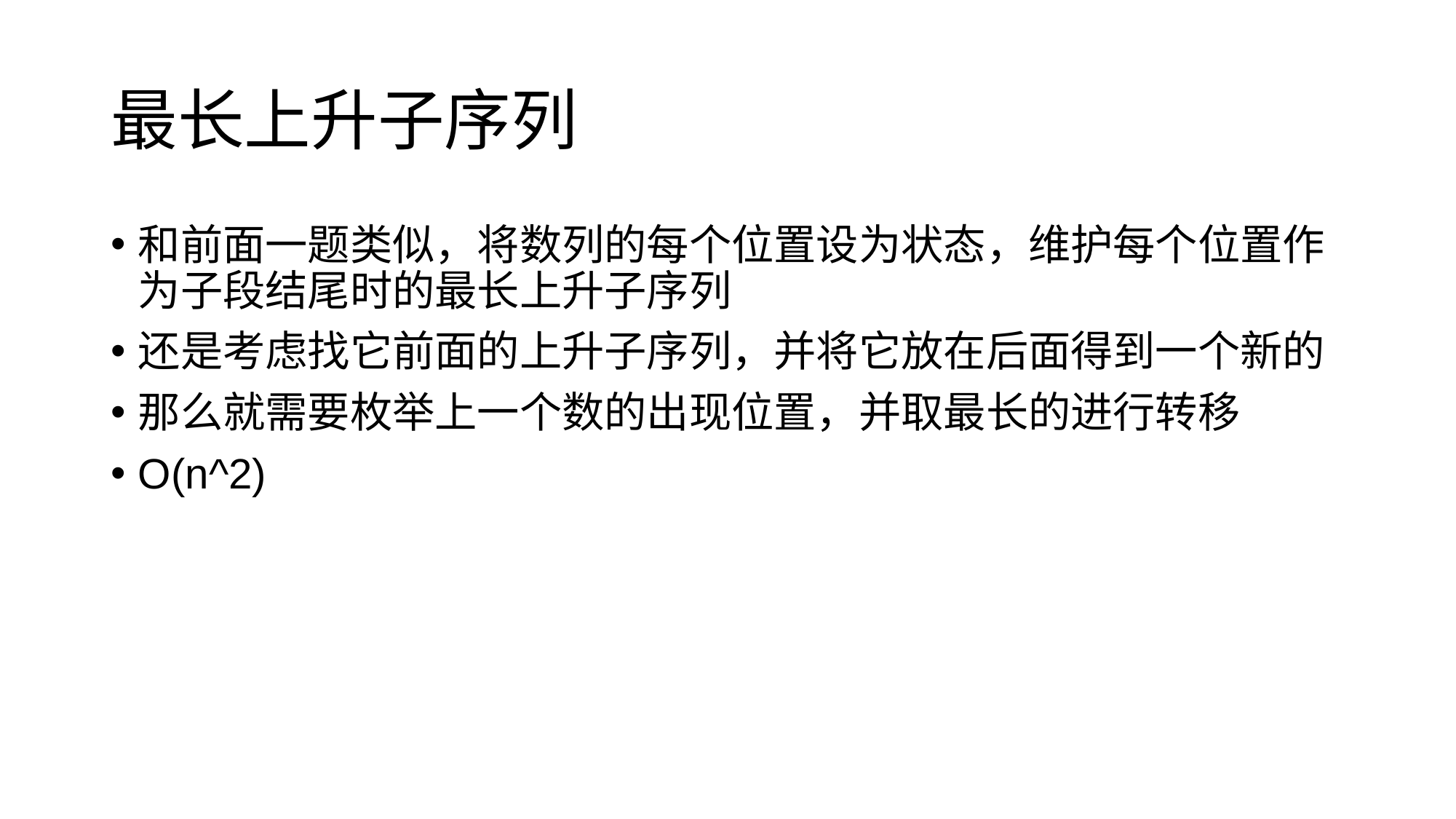

# 最长上升子序列
和前面一题类似，将数列的每个位置设为状态，维护每个位置作为子段结尾时的最长上升子序列
还是考虑找它前面的上升子序列，并将它放在后面得到一个新的
那么就需要枚举上一个数的出现位置，并取最长的进行转移
O(n^2)